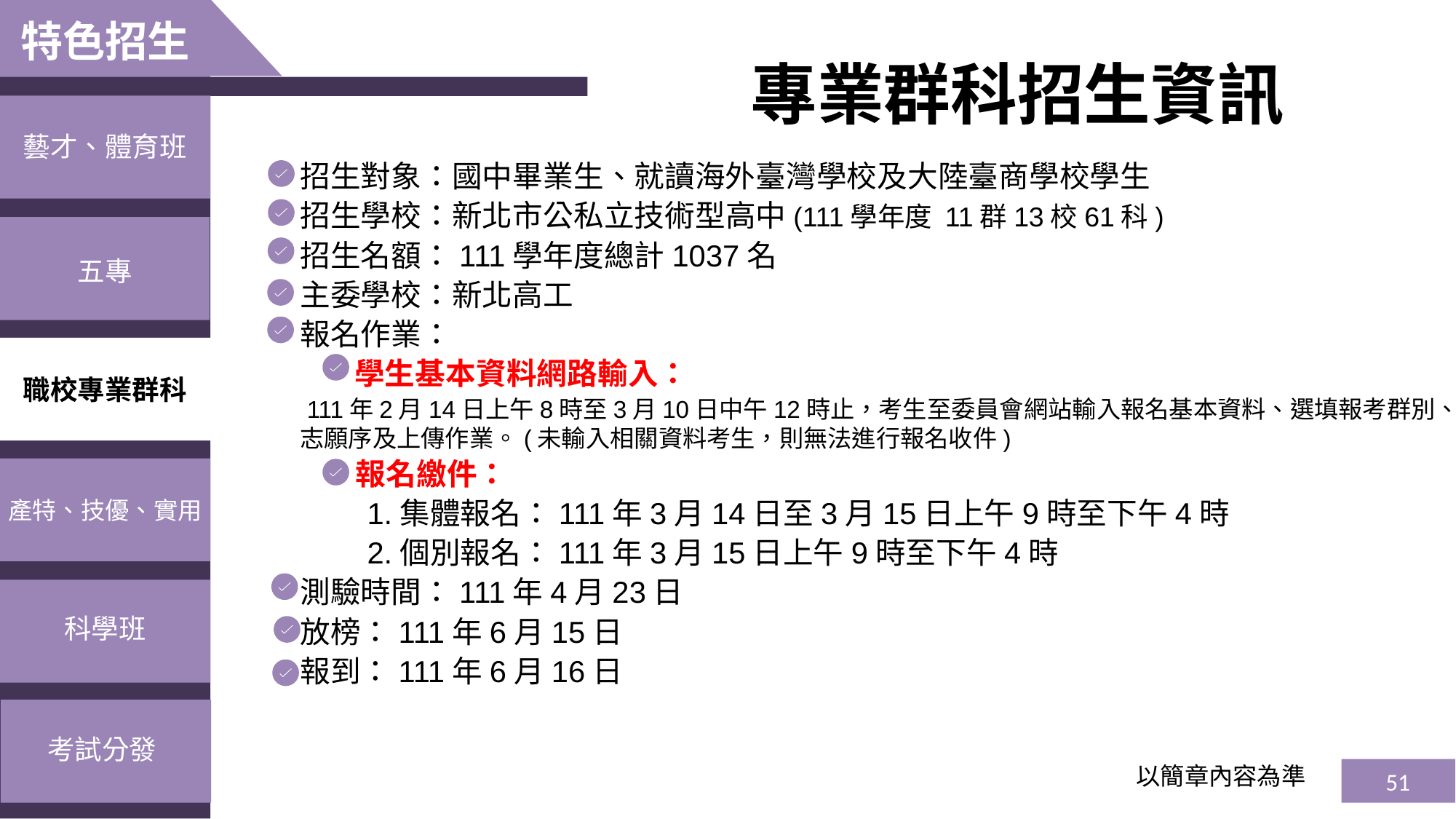

特色招生

　　專業群科招生資訊

藝才、體育班
招生對象：國中畢業生、就讀海外臺灣學校及大陸臺商學校學生
招生學校：新北市公私立技術型高中(111學年度 11群13校61科)
招生名額：111學年度總計1037名
主委學校：新北高工
報名作業：
       學生基本資料網路輸入：
 111年2月14日上午8時至3月10日中午12時止，考生至委員會網站輸入報名基本資料、選填報考群別、志願序及上傳作業。(未輸入相關資料考生，則無法進行報名收件)
       報名繳件：
        1.集體報名：111年3月14日至3月15日上午9時至下午4時
        2.個別報名：111年3月15日上午9時至下午4時
測驗時間：111年4月23日
放榜：111年6月15日
報到：111年6月16日

五專

職校專業群科

產特、技優、實用

科學班

考試分發
以簡章內容為準

51